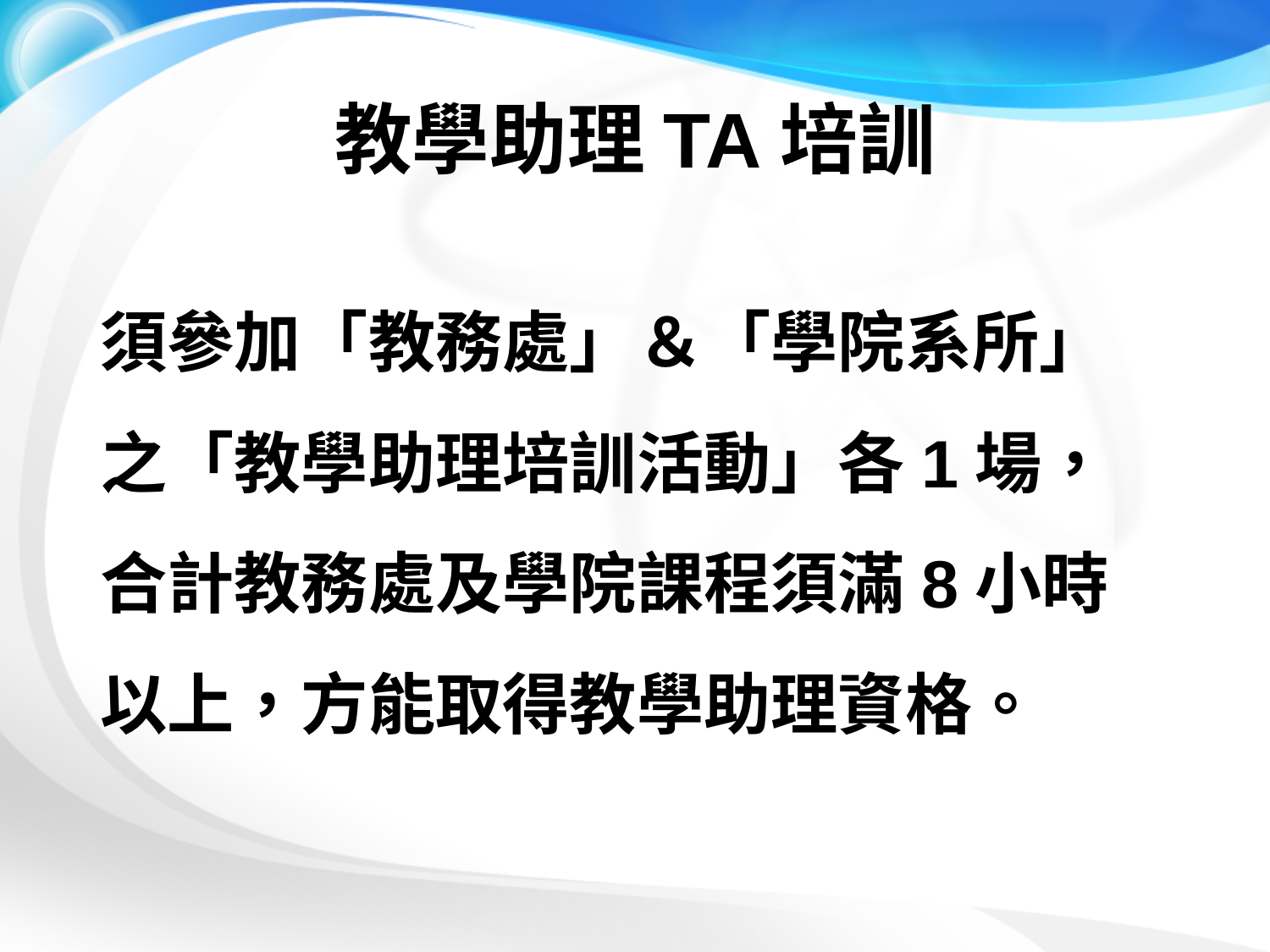

# 教學助理TA培訓
須參加「教務處」＆「學院系所」之「教學助理培訓活動」各1場，合計教務處及學院課程須滿8小時以上，方能取得教學助理資格。